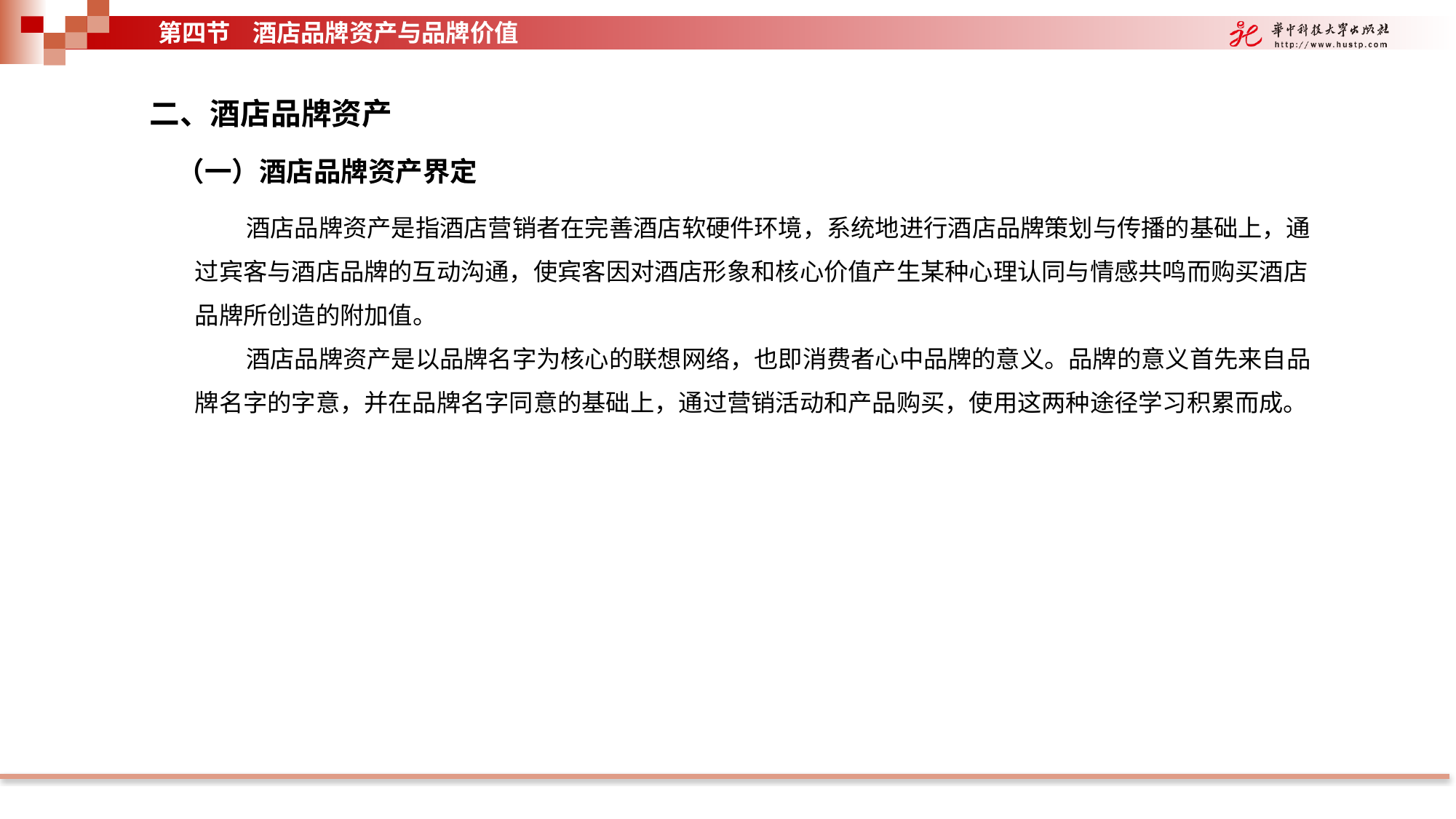

第四节    酒店品牌资产与品牌价值
二、酒店品牌资产
（一）酒店品牌资产界定
酒店品牌资产是指酒店营销者在完善酒店软硬件环境，系统地进行酒店品牌策划与传播的基础上，通过宾客与酒店品牌的互动沟通，使宾客因对酒店形象和核心价值产生某种心理认同与情感共鸣而购买酒店品牌所创造的附加值。
酒店品牌资产是以品牌名字为核心的联想网络，也即消费者心中品牌的意义。品牌的意义首先来自品牌名字的字意，并在品牌名字同意的基础上，通过营销活动和产品购买，使用这两种途径学习积累而成。